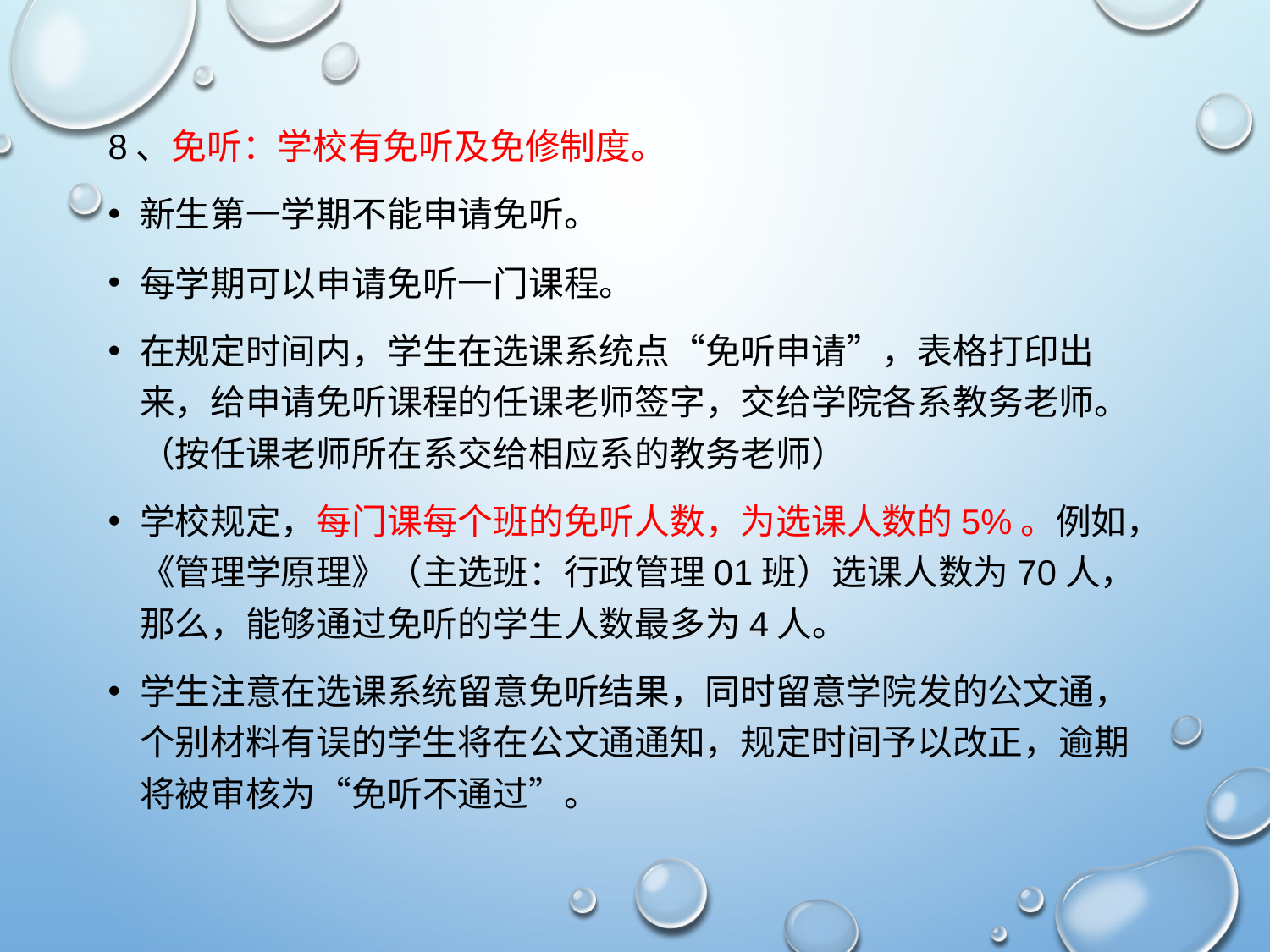

8、免听：学校有免听及免修制度。
新生第一学期不能申请免听。
每学期可以申请免听一门课程。
在规定时间内，学生在选课系统点“免听申请”，表格打印出来，给申请免听课程的任课老师签字，交给学院各系教务老师。（按任课老师所在系交给相应系的教务老师）
学校规定，每门课每个班的免听人数，为选课人数的5%。例如，《管理学原理》（主选班：行政管理01班）选课人数为70人，那么，能够通过免听的学生人数最多为4人。
学生注意在选课系统留意免听结果，同时留意学院发的公文通，个别材料有误的学生将在公文通通知，规定时间予以改正，逾期将被审核为“免听不通过”。